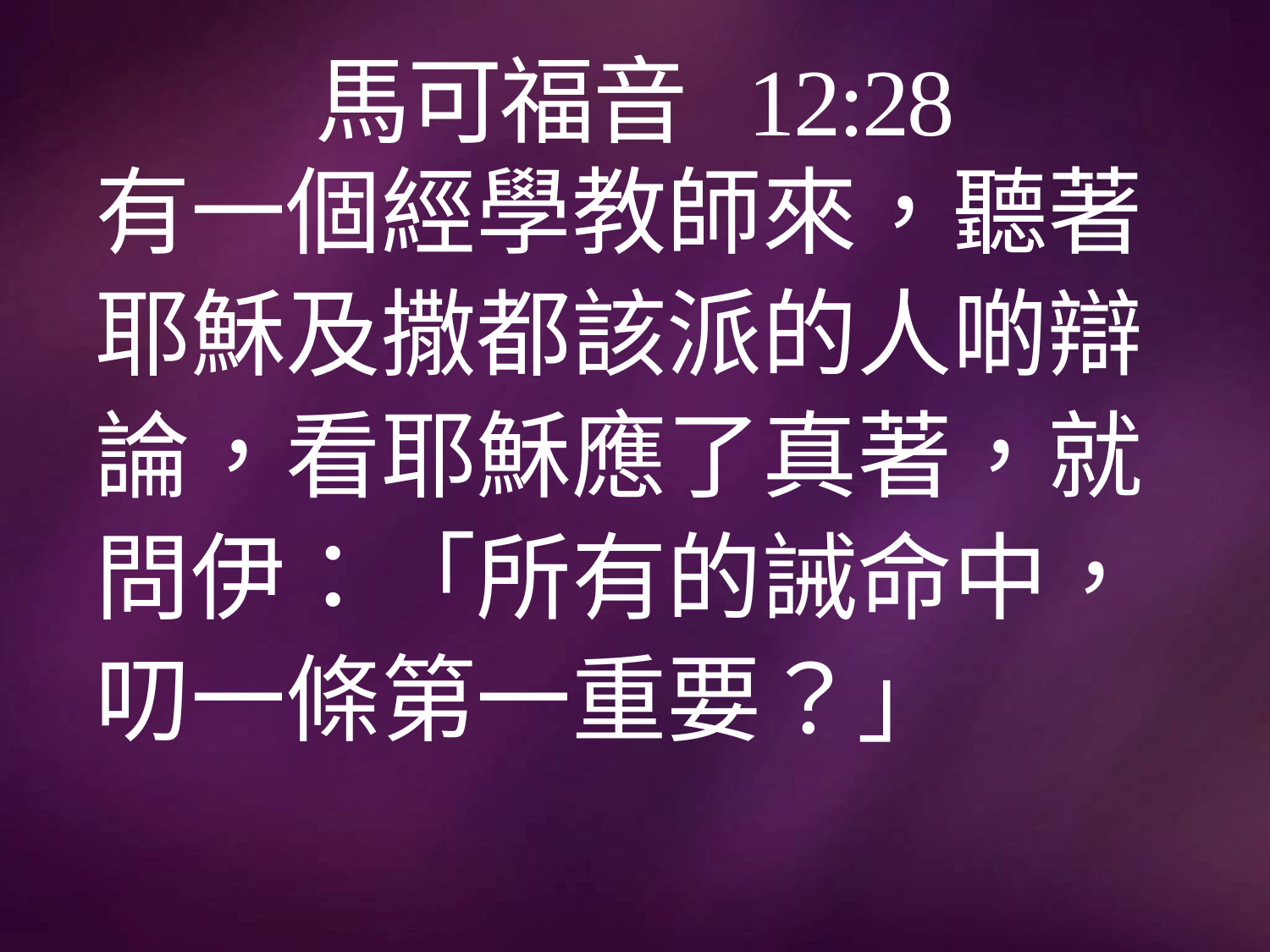

# 馬可福音  12:28
有一個經學教師來，聽著
耶穌及撒都該派的人啲辯
論，看耶穌應了真著，就
問伊：「所有的誡命中，
叨一條第一重要？」